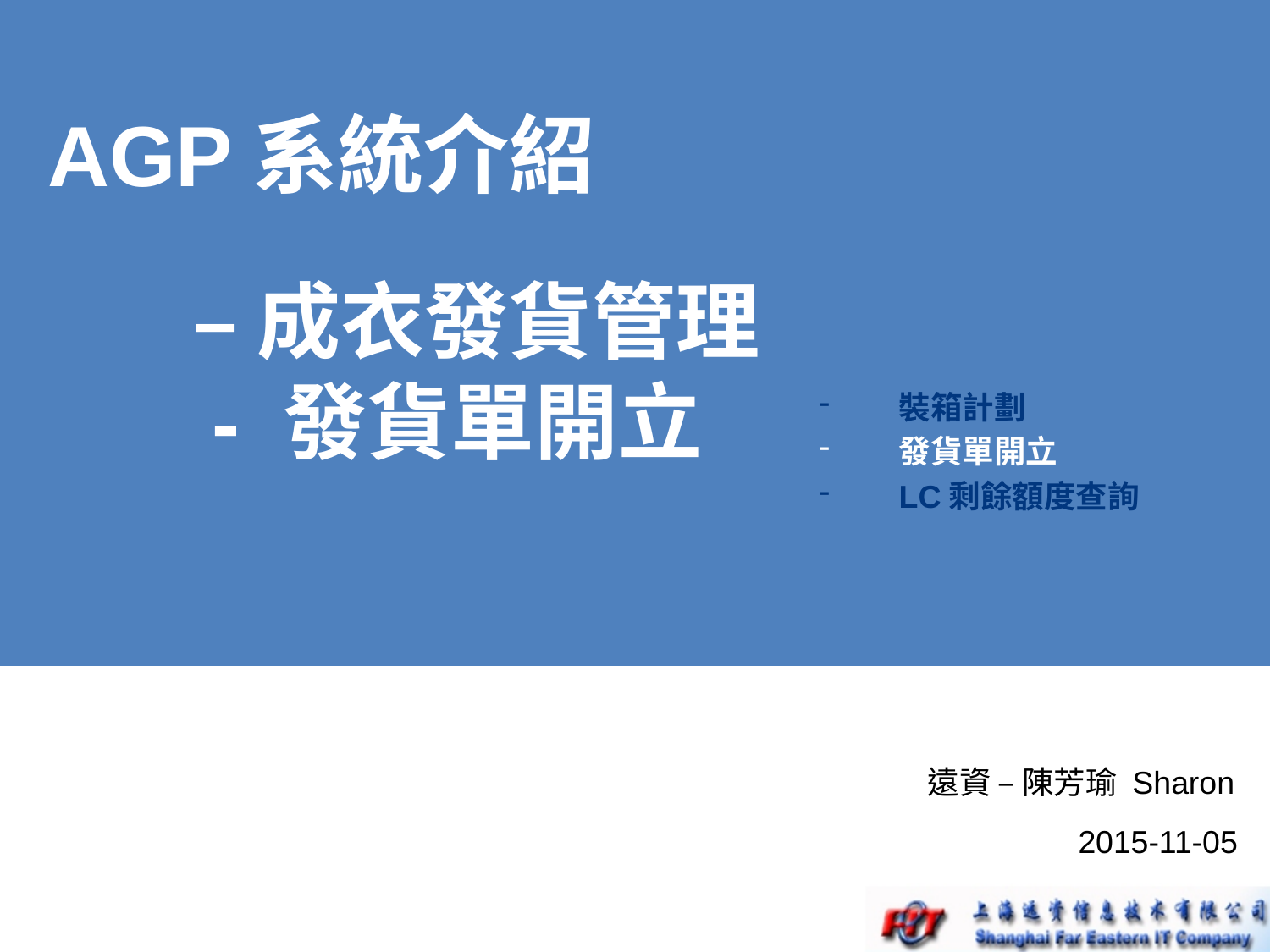

# AGP系統介紹 – 成衣發貨管理 - 發貨單開立
裝箱計劃
發貨單開立
LC剩餘額度查詢
遠資 – 陳芳瑜 Sharon
                 2015-11-05